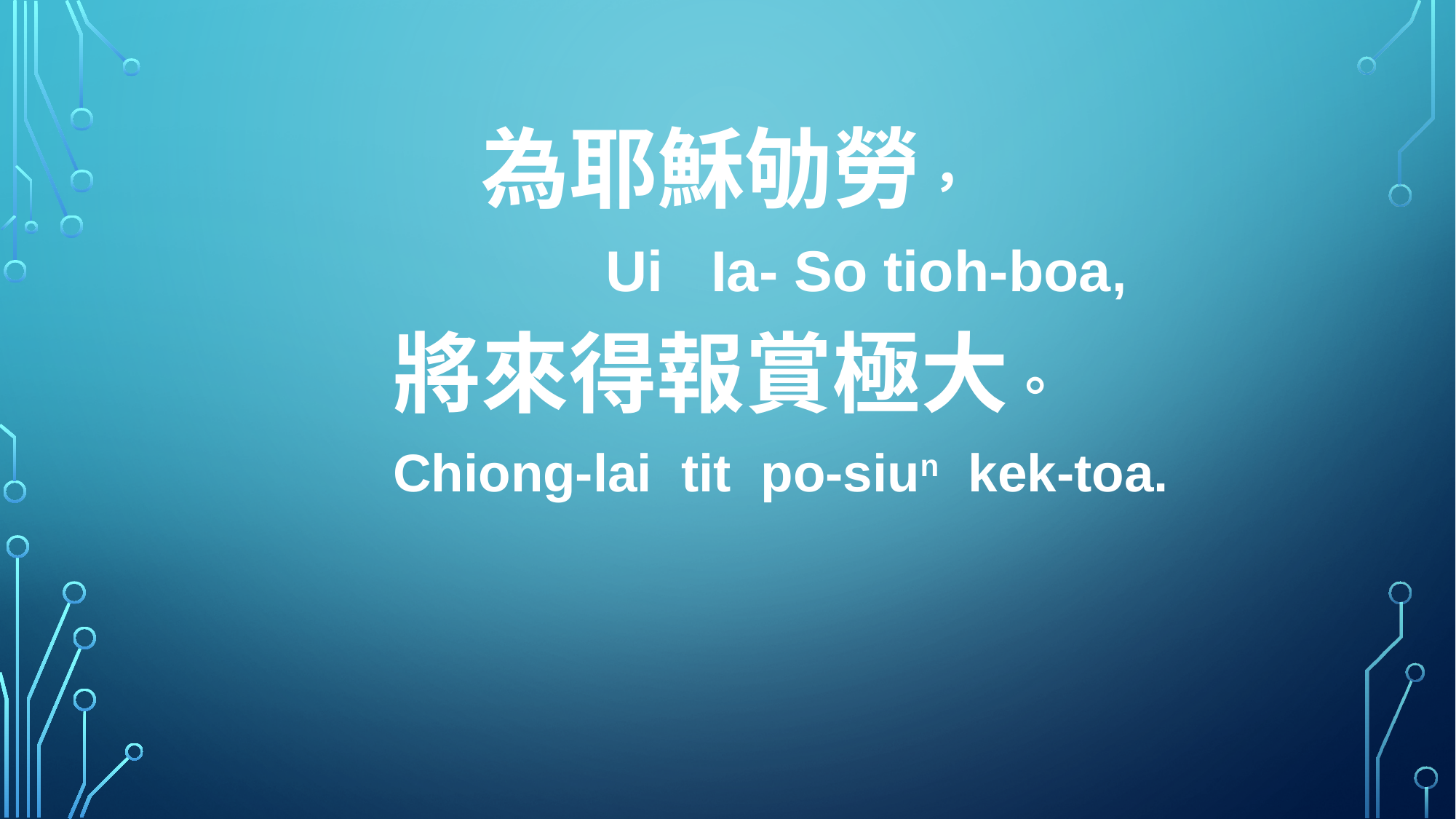

為耶穌劬勞，
                            Ui   Ia- So tioh-boa,
將來得報賞極大。
                Chiong-lai  tit  po-siun  kek-toa.